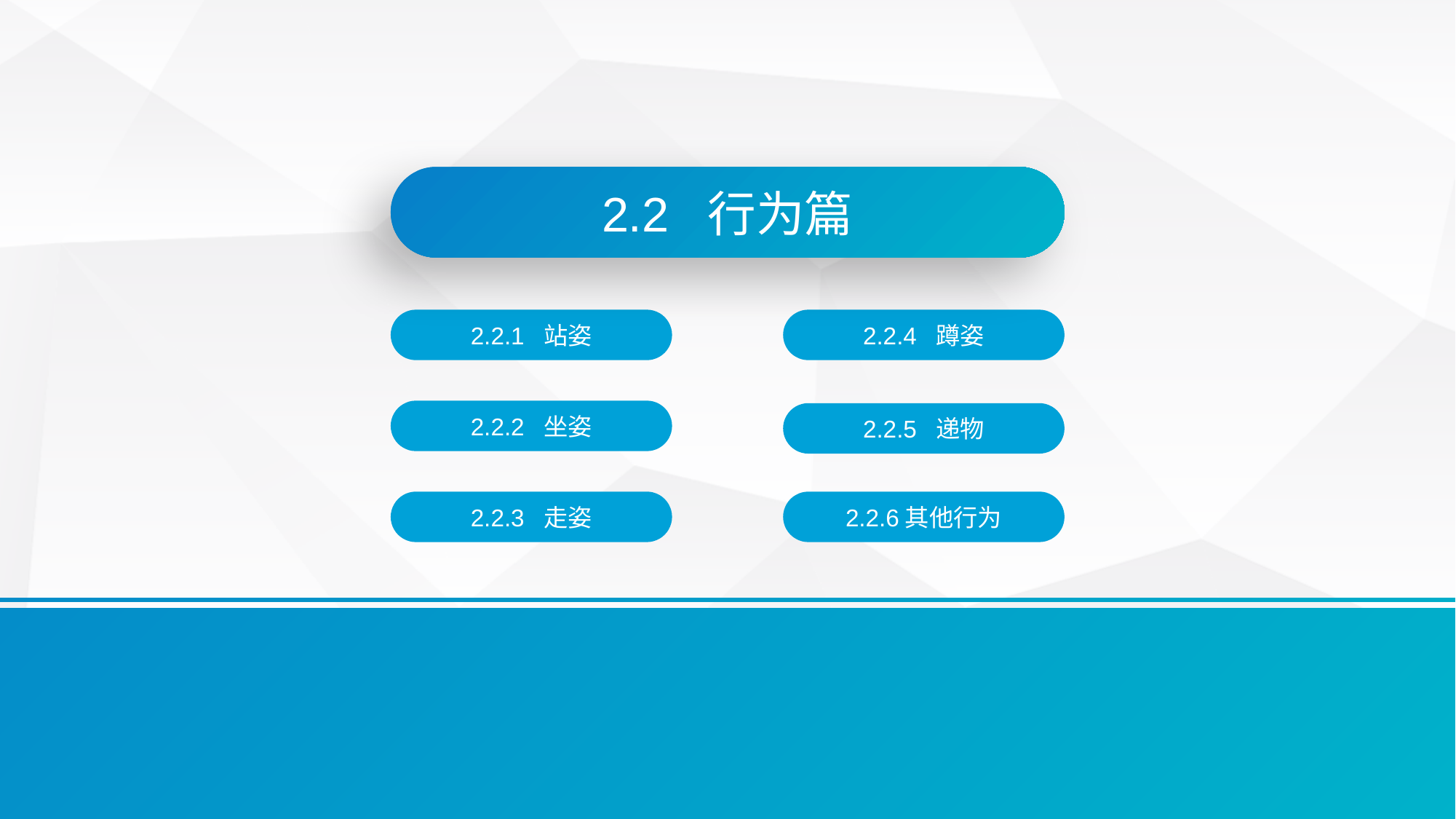

2.2  行为篇
2.2.1  站姿
2.2.4  蹲姿
2.2.2  坐姿
2.2.5  递物
2.2.3  走姿
2.2.6其他行为